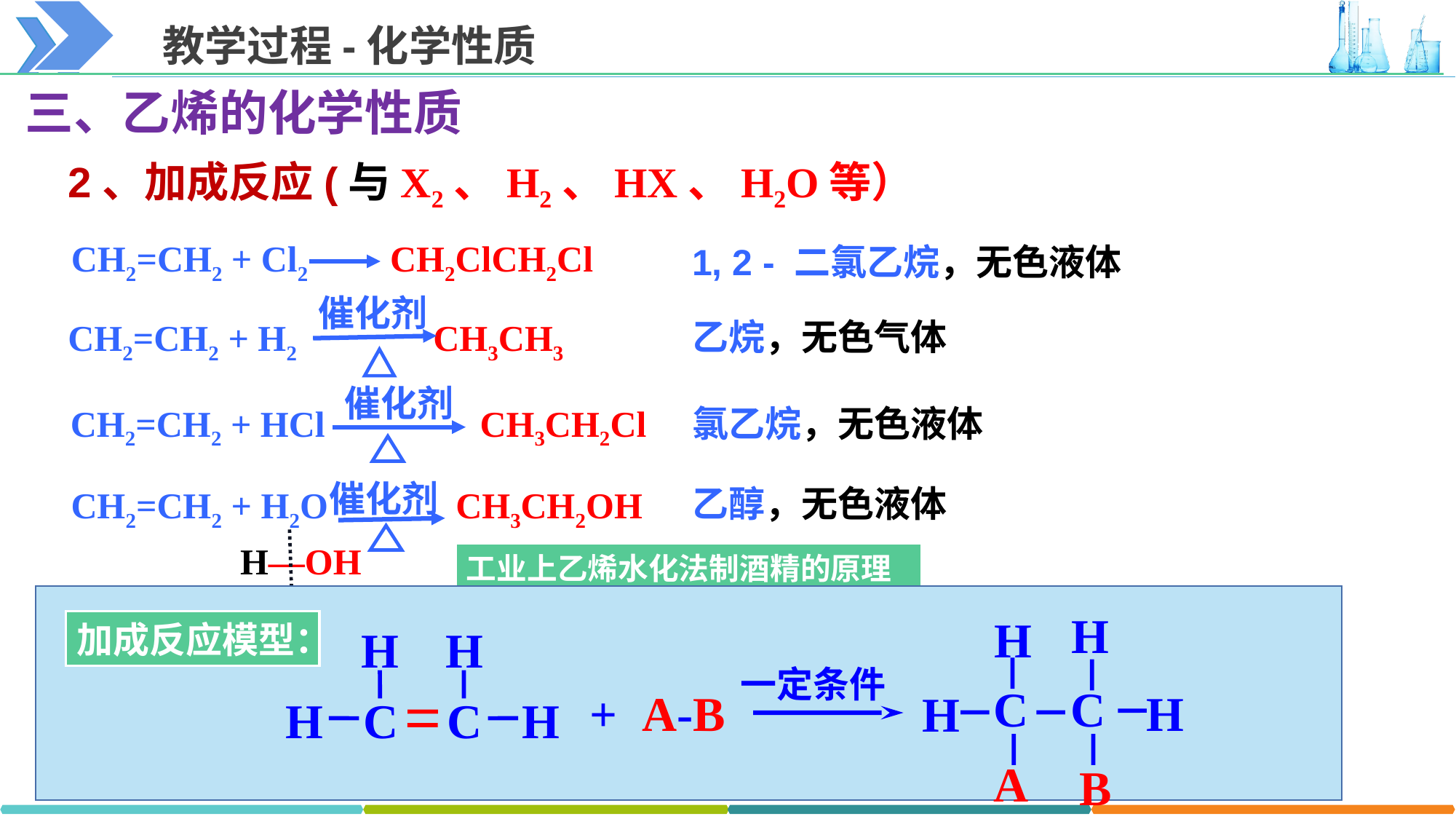

教学过程-化学性质
三、乙烯的化学性质
2、加成反应(与X2、H2、HX、H2O等）
CH2=CH2 + Cl2         CH2ClCH2Cl
1, 2 - 二氯乙烷，无色液体
催化剂
CH2=CH2 + H2               CH3CH3

乙烷，无色气体
催化剂
CH2=CH2 + HCl                 CH3CH2Cl

氯乙烷，无色液体
催化剂
CH2=CH2 + H2O              CH3CH2OH

乙醇，无色液体

H—OH
工业上乙烯水化法制酒精的原理

H
H

C
C
H
H

A
B
加成反应模型：
H
H

C
H
C
H

CH3CH2CN
练习   CH2=CH2+HCN
一定条件
练习.下列物质不可能是乙烯加成产物的是 （       ）
 A.CH3CH3            B.CH3CHCl2                 C.CH3CH2OH          D.CH3CH2Br
+  A-B
B